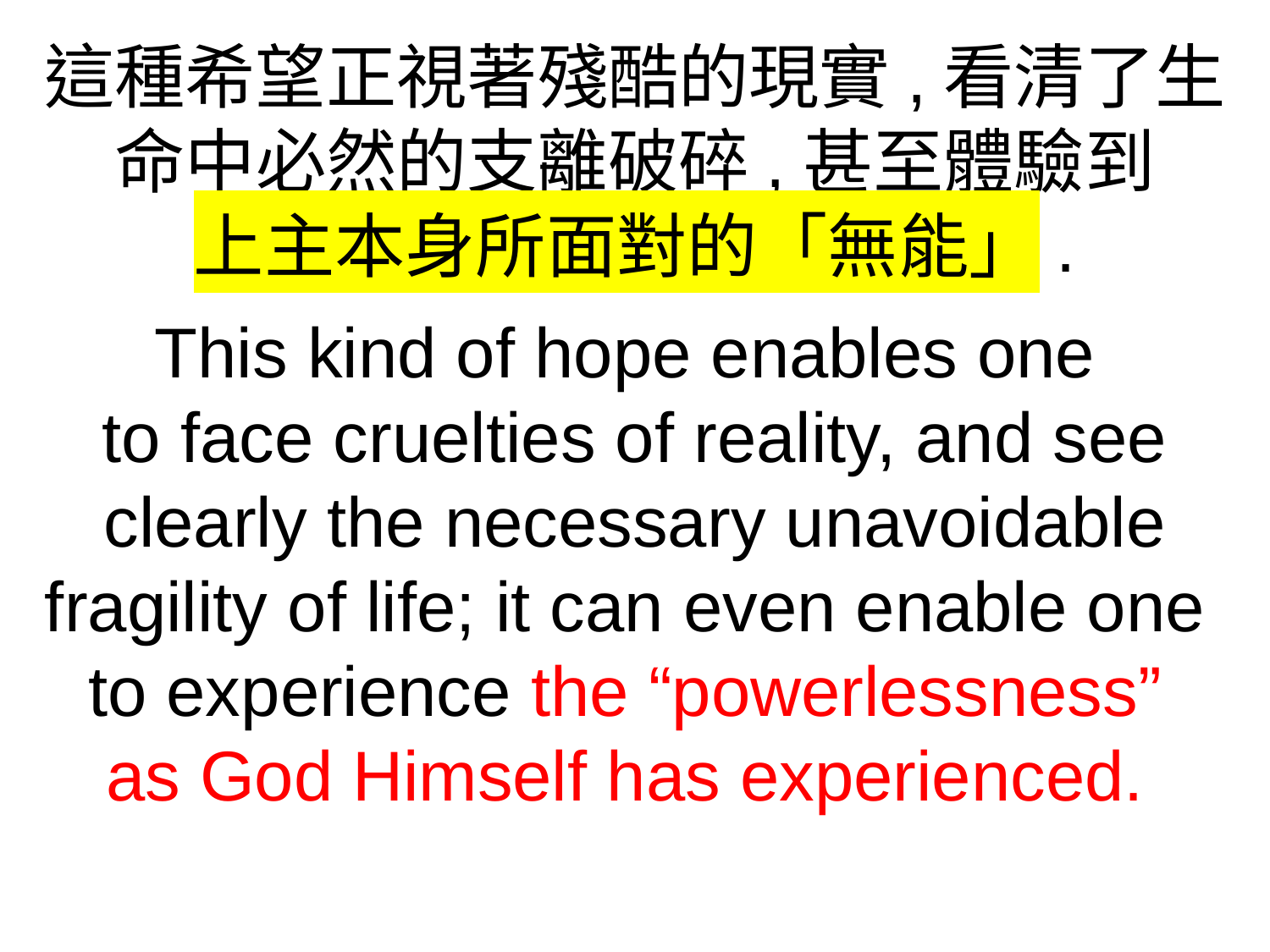

這種希望正視著殘酷的現實,看清了生命中必然的支離破碎,甚至體驗到
上主本身所面對的「無能」.
This kind of hope enables one
to face cruelties of reality, and see clearly the necessary unavoidable fragility of life; it can even enable one
to experience the “powerlessness”
as God Himself has experienced.